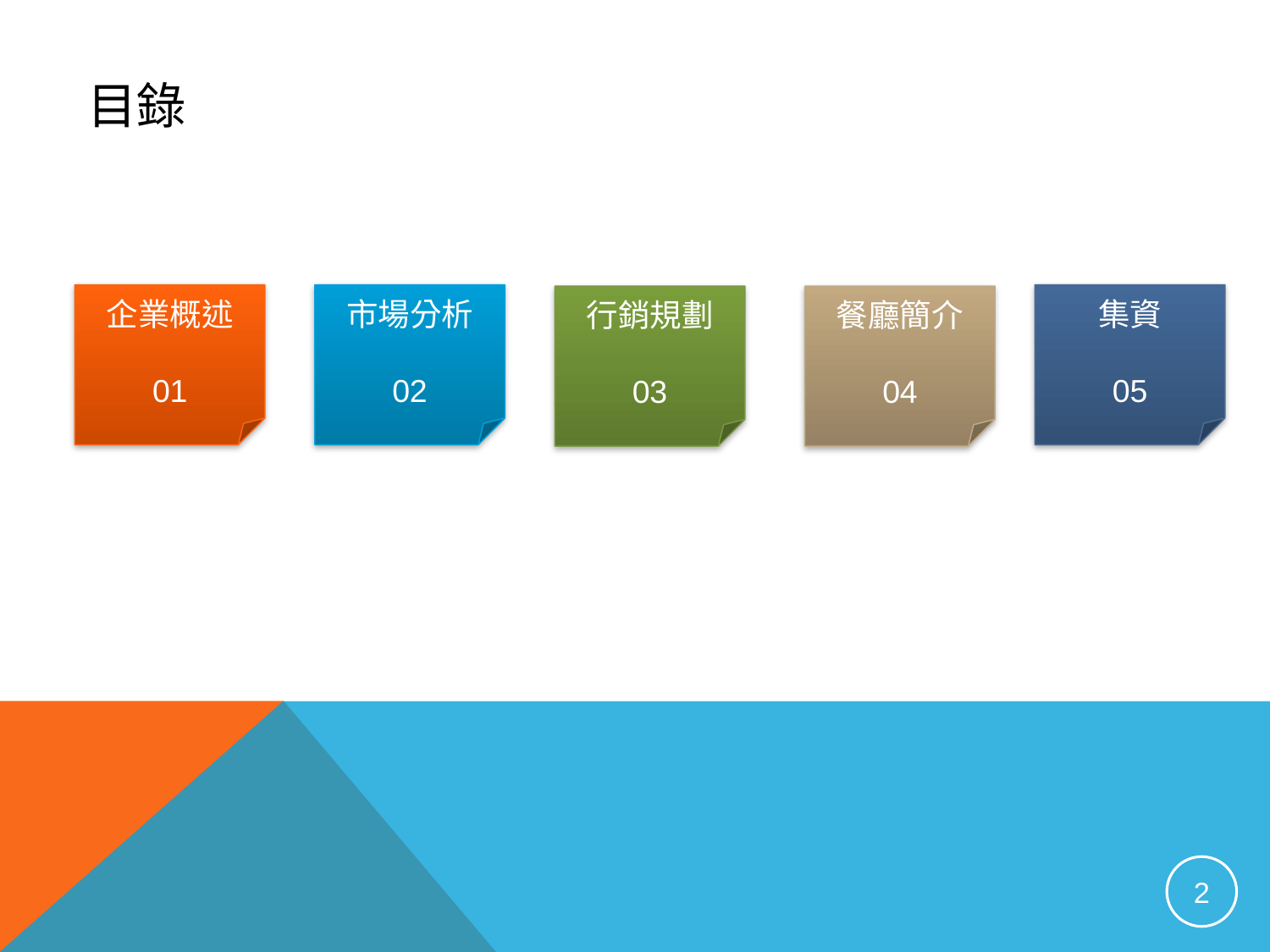

# 目錄
企業概述

01
市場分析

02
集資

05
行銷規劃

03
餐廳簡介

04
2